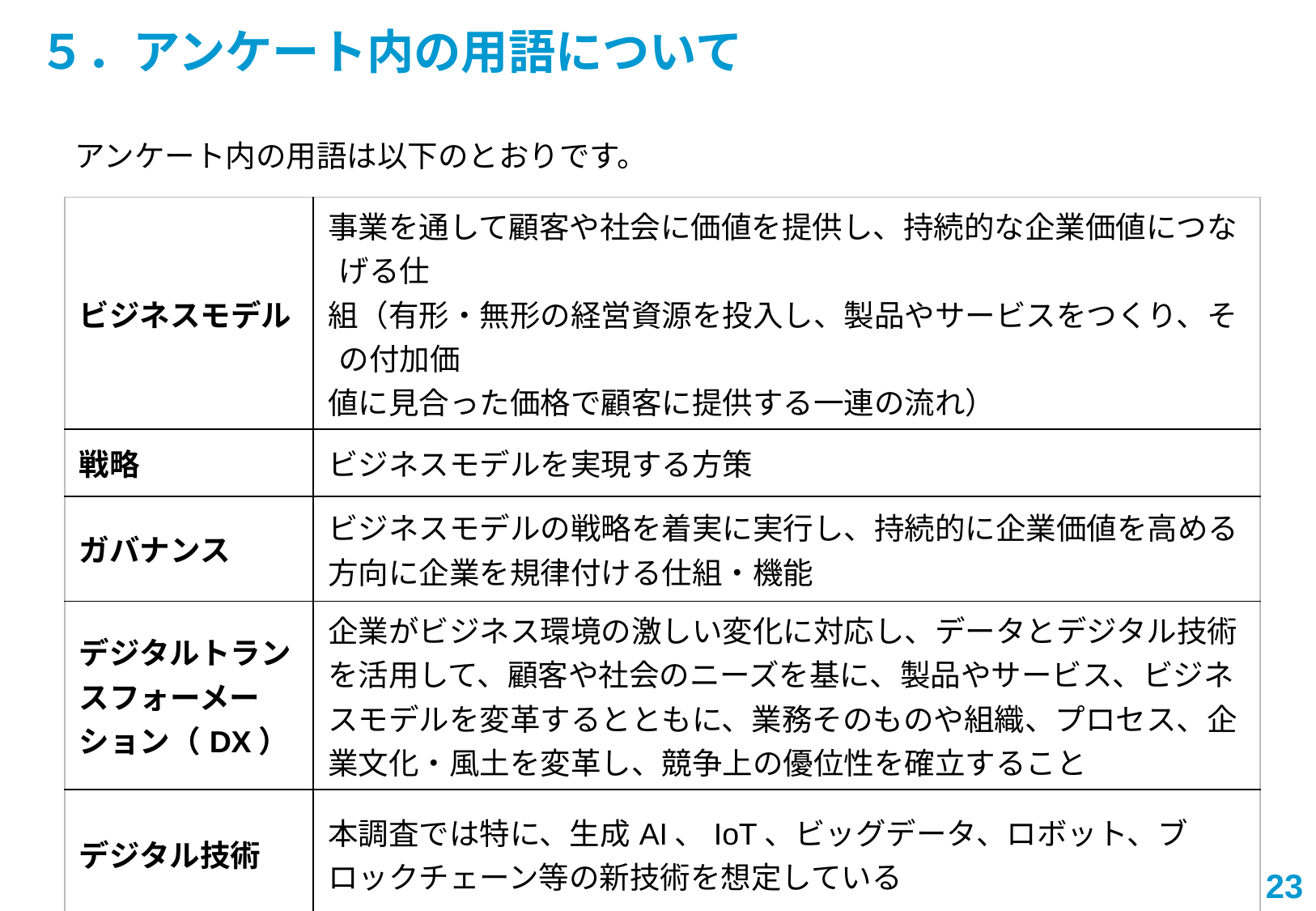

５．アンケート内の用語について
アンケート内の用語は以下のとおりです。
| ビジネスモデル | 事業を通して顧客や社会に価値を提供し、持続的な企業価値につなげる仕 組（有形・無形の経営資源を投入し、製品やサービスをつくり、その付加価 値に見合った価格で顧客に提供する一連の流れ） |
| --- | --- |
| 戦略 | ビジネスモデルを実現する方策 |
| ガバナンス | ビジネスモデルの戦略を着実に実行し、持続的に企業価値を高める方向に企業を規律付ける仕組・機能 |
| デジタルトランスフォーメーション（DX） | 企業がビジネス環境の激しい変化に対応し、データとデジタル技術を活用して、顧客や社会のニーズを基に、製品やサービス、ビジネスモデルを変革するとともに、業務そのものや組織、プロセス、企業文化・風土を変革し、競争上の優位性を確立すること |
| デジタル技術 | 本調査では特に、生成AI、IoT、ビッグデータ、ロボット、ブロックチェーン等の新技術を想定している |
23